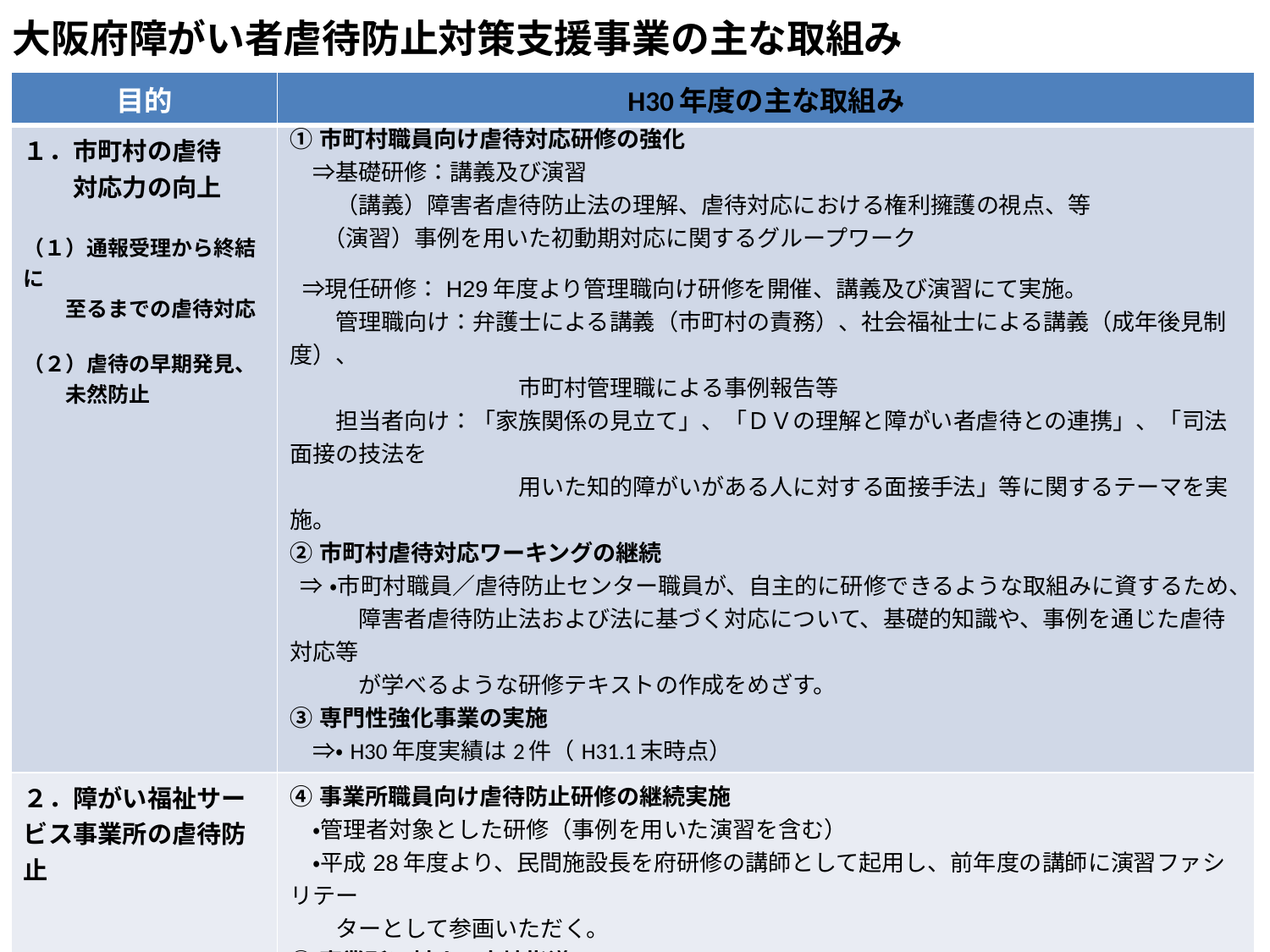

大阪府障がい者虐待防止対策支援事業の主な取組み
| 目的 | H30年度の主な取組み |
| --- | --- |
| １．市町村の虐待 　　対応力の向上 （１）通報受理から終結に　 　　至るまでの虐待対応 （２）虐待の早期発見、 　　未然防止 | ①市町村職員向け虐待対応研修の強化 　⇒基礎研修：講義及び演習 　　（講義）障害者虐待防止法の理解、虐待対応における権利擁護の視点、等 　 （演習）事例を用いた初動期対応に関するグループワーク 　 　⇒現任研修：H29年度より管理職向け研修を開催、講義及び演習にて実施。 　　管理職向け：弁護士による講義（市町村の責務）、社会福祉士による講義（成年後見制度）、 　　　　　　　　　　市町村管理職による事例報告等 　　担当者向け：「家族関係の見立て」、「ＤＶの理解と障がい者虐待との連携」、「司法面接の技法を 　　　　　　　　　　用いた知的障がいがある人に対する面接手法」等に関するテーマを実施。 ②市町村虐待対応ワーキングの継続 ⇒・市町村職員／虐待防止センター職員が、自主的に研修できるような取組みに資するため、 　　　障害者虐待防止法および法に基づく対応について、基礎的知識や、事例を通じた虐待対応等 　　　が学べるような研修テキストの作成をめざす。　 ③専門性強化事業の実施 　⇒・H30年度実績は2件（H31.1末時点） |
| ２．障がい福祉サービス事業所の虐待防止 | ④事業所職員向け虐待防止研修の継続実施 　・管理者対象とした研修（事例を用いた演習を含む） 　・平成28年度より、民間施設長を府研修の講師として起用し、前年度の講師に演習ファシリテー 　　ターとして参画いただく。 ⑤事業所に対する実地指導　　　　　　　　　　　　　　　　　　　　　　　　　　　　　　　　　　　　　　　　　　 　・全事業者を対象とした集団指導　・個々の事業者に対する計画的な実地指導 |
| ３．関係機関との連携 | ⑥使用者虐待における大阪労働局との連携 　・定期的な実務者会議の実施 ⑦DV対応における連携 　・ 現任研修において、DVの理解と障がい者虐待対応との連携に関する講義実施、 　　市町村DV担当職員向け研修にも、障がい者虐待に関する講義を導入 |